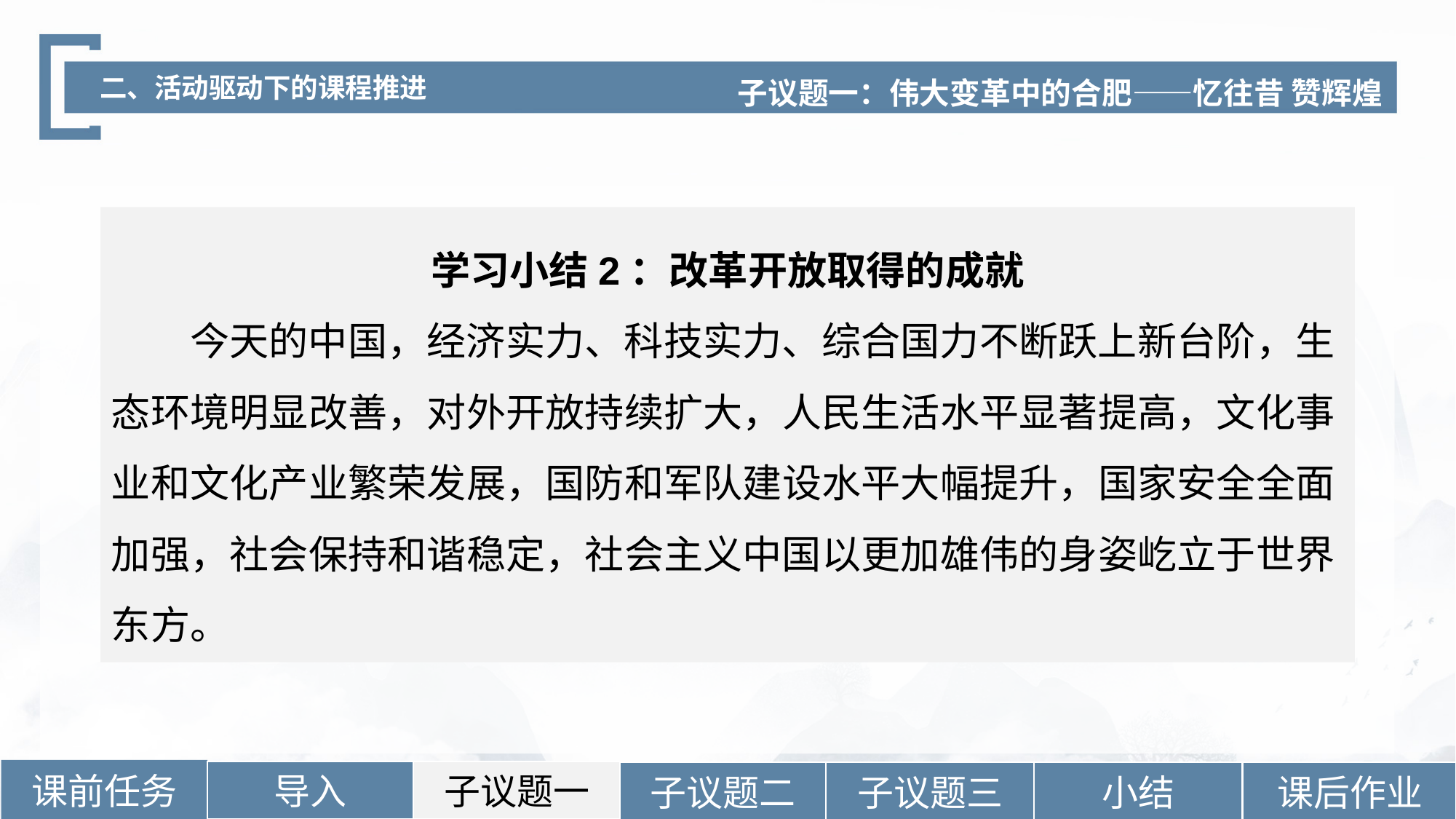

子议题一：伟大变革中的合肥——忆往昔 赞辉煌
二、活动驱动下的课程推进
学习小结2：改革开放取得的成就
今天的中国，经济实力、科技实力、综合国力不断跃上新台阶，生态环境明显改善，对外开放持续扩大，人民生活水平显著提高，文化事业和文化产业繁荣发展，国防和军队建设水平大幅提升，国家安全全面加强，社会保持和谐稳定，社会主义中国以更加雄伟的身姿屹立于世界东方。
课前任务
导入
子议题一
小结
课后作业
子议题二
子议题三